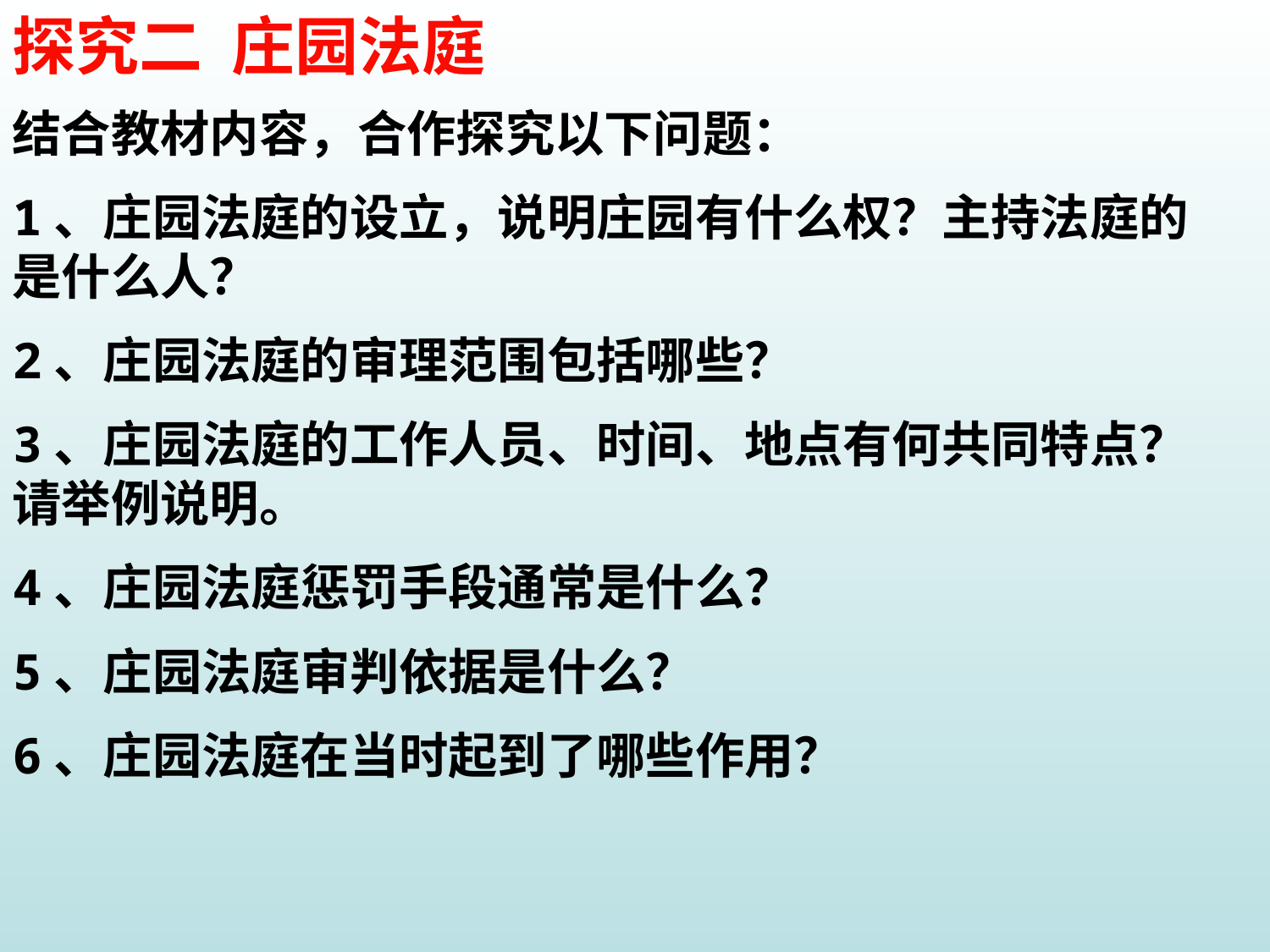

探究二  庄园法庭
结合教材内容，合作探究以下问题：
1、庄园法庭的设立，说明庄园有什么权？主持法庭的是什么人？
2、庄园法庭的审理范围包括哪些？
3、庄园法庭的工作人员、时间、地点有何共同特点？请举例说明。
4、庄园法庭惩罚手段通常是什么？
5、庄园法庭审判依据是什么？
6、庄园法庭在当时起到了哪些作用？